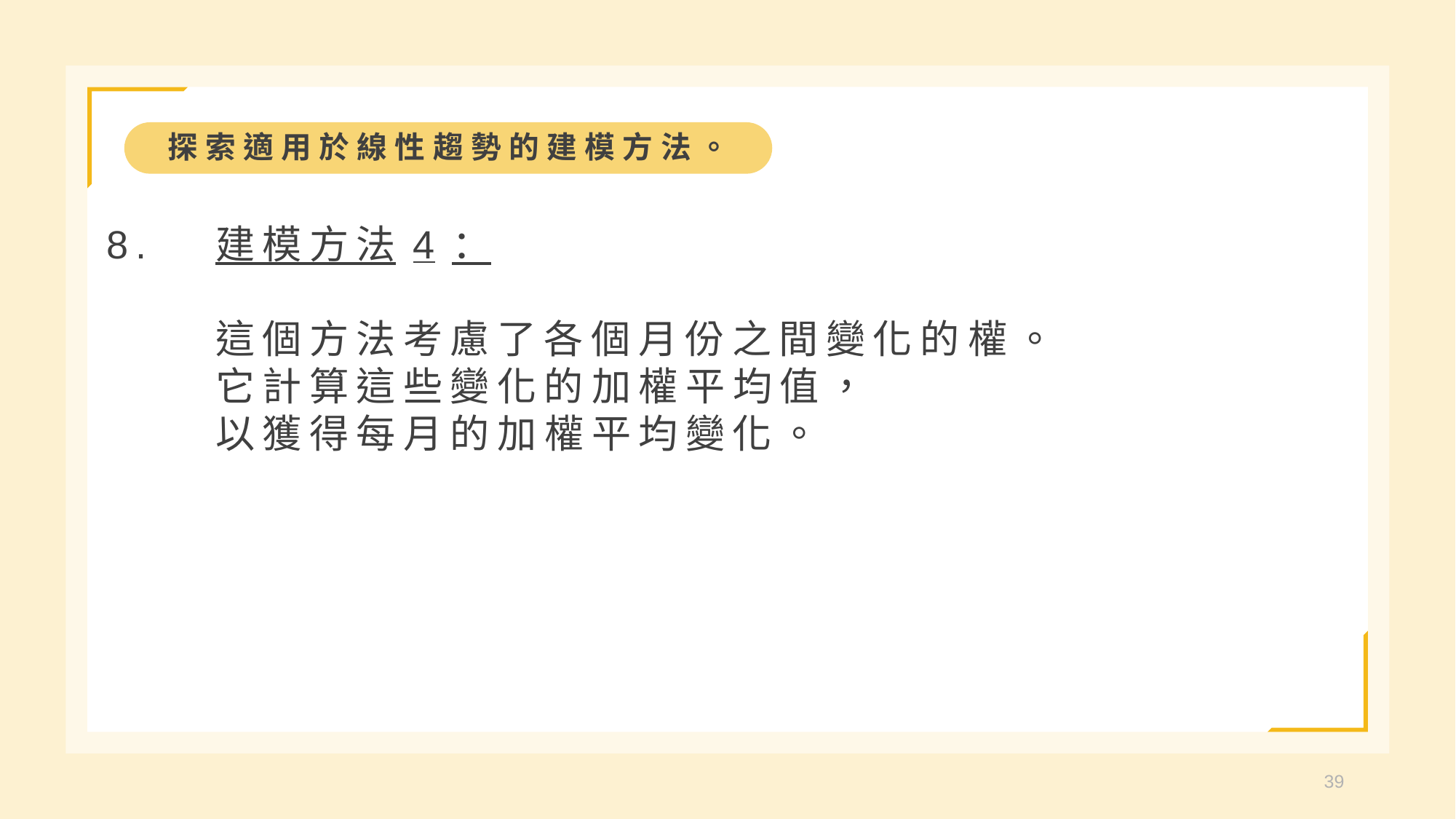

探索適用於線性趨勢的建模方法。
8.	建模方法4：

	這個方法考慮了各個月份之間變化的權。
	它計算這些變化的加權平均值，
	以獲得每月的加權平均變化。
39